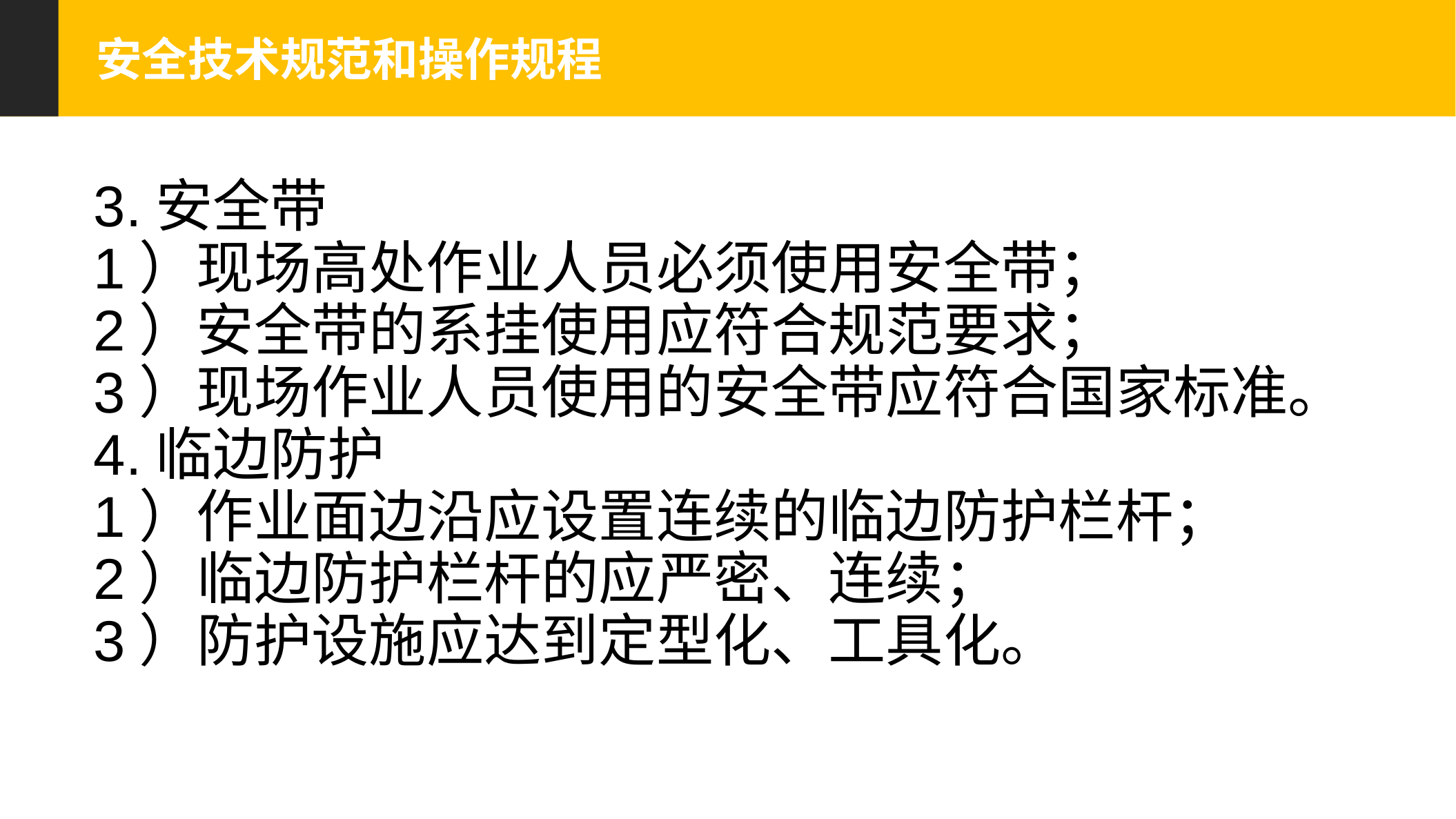

安全技术规范和操作规程
 3.安全带
 1）现场高处作业人员必须使用安全带；
 2）安全带的系挂使用应符合规范要求；
 3）现场作业人员使用的安全带应符合国家标准。
 4.临边防护
 1）作业面边沿应设置连续的临边防护栏杆；
 2）临边防护栏杆的应严密、连续；
 3）防护设施应达到定型化、工具化。